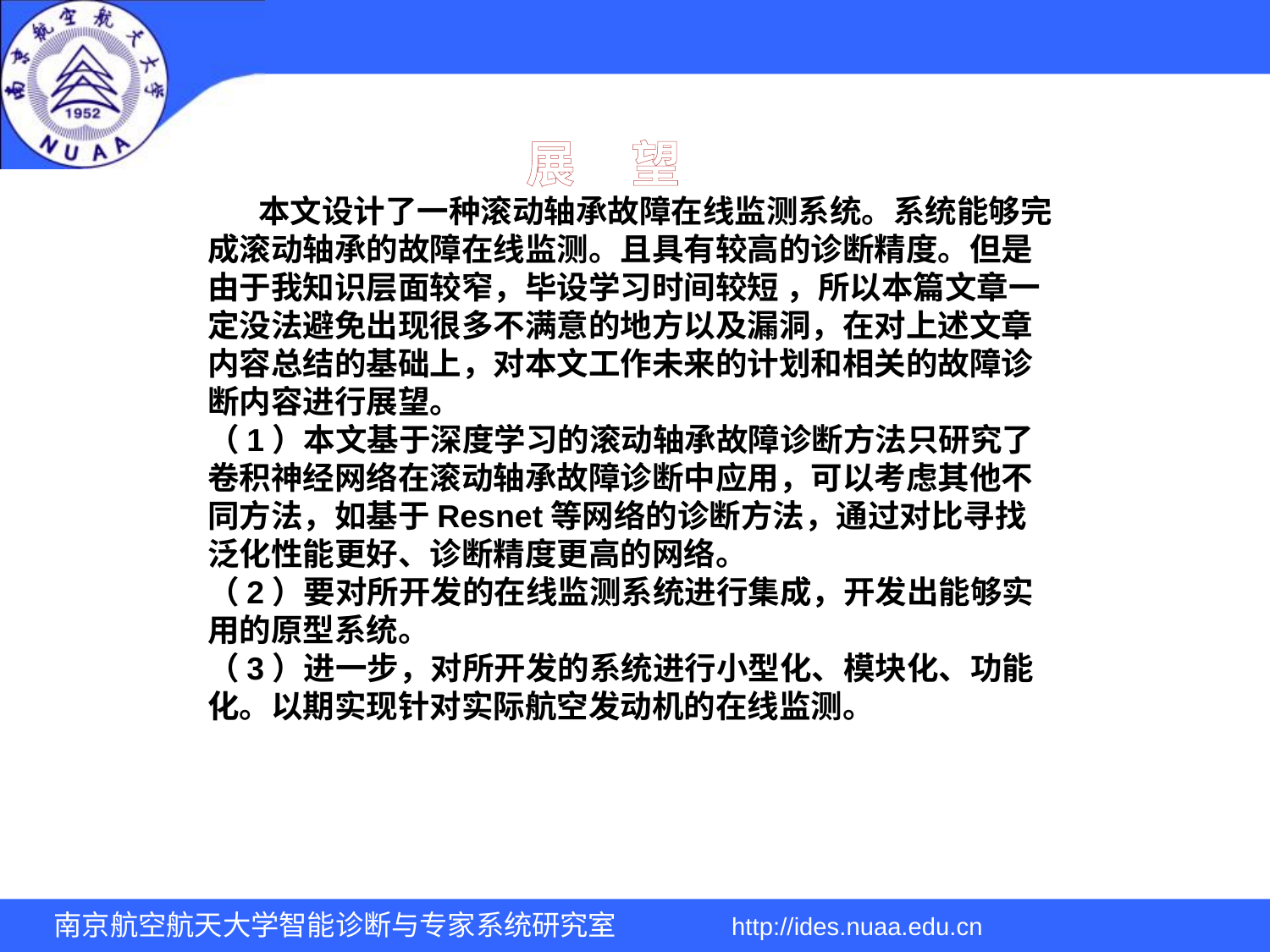

展     望
      本文设计了一种滚动轴承故障在线监测系统。系统能够完成滚动轴承的故障在线监测。且具有较高的诊断精度。但是由于我知识层面较窄，毕设学习时间较短 ，所以本篇文章一定没法避免出现很多不满意的地方以及漏洞，在对上述文章内容总结的基础上，对本文工作未来的计划和相关的故障诊断内容进行展望。
（1）本文基于深度学习的滚动轴承故障诊断方法只研究了卷积神经网络在滚动轴承故障诊断中应用，可以考虑其他不同方法，如基于Resnet等网络的诊断方法，通过对比寻找泛化性能更好、诊断精度更高的网络。
（2）要对所开发的在线监测系统进行集成，开发出能够实用的原型系统。
（3）进一步，对所开发的系统进行小型化、模块化、功能化。以期实现针对实际航空发动机的在线监测。
南京航空航天大学智能诊断与专家系统研究室                 http://ides.nuaa.edu.cn